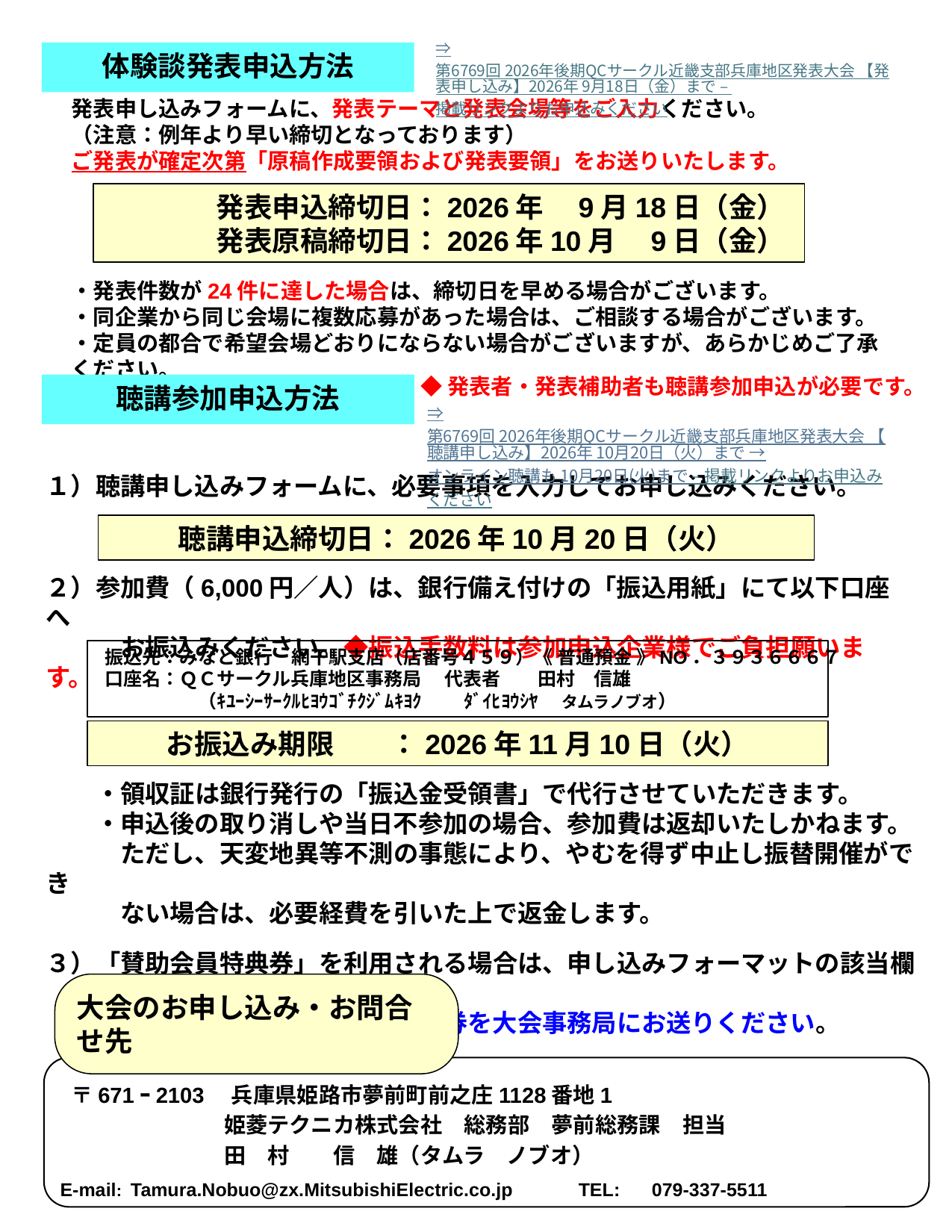

⇒第6769回 2026年後期QCサークル近畿支部兵庫地区発表大会 【発表申し込み】2026年 9月18日（金）まで – 掲載リンクよりお申込みください
体験談発表申込方法
発表申し込みフォームに、発表テーマと発表会場等をご入力ください。
（注意：例年より早い締切となっております）
ご発表が確定次第「原稿作成要領および発表要領」をお送りいたします。

　　　　発表申込締切日：2026年　9月18日（金）
　　　　発表原稿締切日：2026年10月　9日（金）
・発表件数が24件に達した場合は、締切日を早める場合がございます。
・同企業から同じ会場に複数応募があった場合は、ご相談する場合がございます。
・定員の都合で希望会場どおりにならない場合がございますが、あらかじめご了承ください。
◆発表者・発表補助者も聴講参加申込が必要です。
聴講参加申込方法
⇒第6769回 2026年後期QCサークル近畿支部兵庫地区発表大会 【聴講申し込み】2026年 10月20日（火）まで →オンライン聴講も 10月20日(火)まで – 掲載リンクよりお申込みください
１）聴講申し込みフォームに、必要事項を入力してお申し込みください。

聴講申込締切日：2026年10月20日（火）
２）参加費（6,000円／人）は、銀行備え付けの「振込用紙」にて以下口座へ
　　　お振込みください。◆振込手数料は参加申込企業様でご負担願います。

振込先：みなと銀行　網干駅支店（店番号４５９）《 普通預金 》NO．３９３６６６７
口座名：ＱＣサークル兵庫地区事務局 　代表者　　田村　信雄
　　　　　（ｷﾕｰｼｰｻｰｸﾙﾋﾖｳｺﾞﾁｸｼﾞﾑｷﾖｸ 　　ﾀﾞｲﾋﾖｳｼﾔ 　タムラノブオ）
お振込み期限　　：2026年11月10日（火）
　　・領収証は銀行発行の「振込金受領書」で代行させていただきます。
　　・申込後の取り消しや当日不参加の場合、参加費は返却いたしかねます。
　　　ただし、天変地異等不測の事態により、やむを得ず中止し振替開催ができ
　　　ない場合は、必要経費を引いた上で返金します。

３）「賛助会員特典券」を利用される場合は、申し込みフォーマットの該当欄に
　　　「使用枚数」を入力し、特典券を大会事務局にお送りください。
大会のお申し込み・お問合せ先

〒671ｰ2103　兵庫県姫路市夢前町前之庄1128番地1
姫菱テクニカ株式会社　総務部　夢前総務課　担当
田　村　　信　雄（タムラ　ノブオ）
E-mail:  Tamura.Nobuo@zx.MitsubishiElectric.co.jp　　　TEL:　 079-337-5511